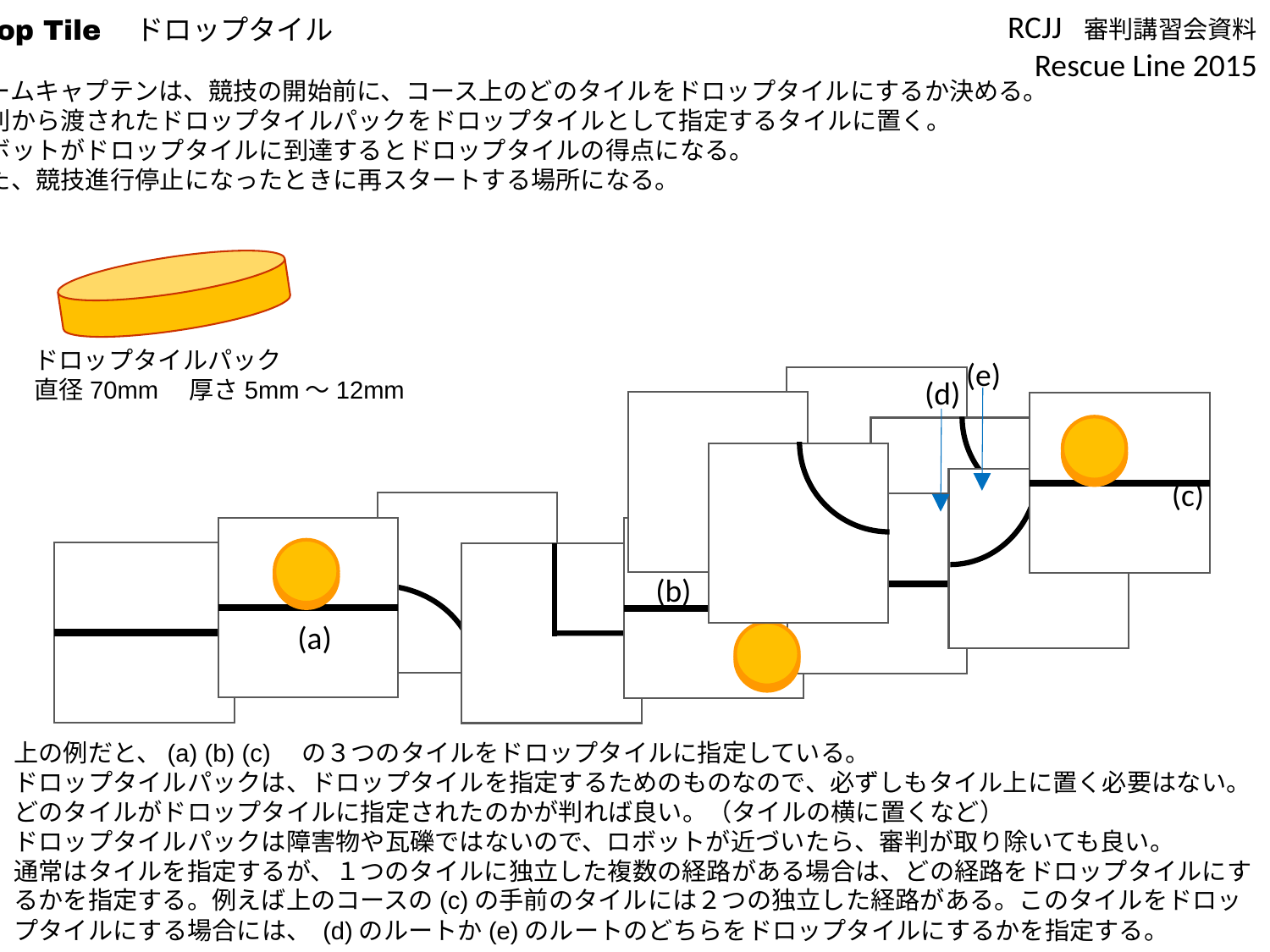

Drop Tile　ドロップタイル

チームキャプテンは、競技の開始前に、コース上のどのタイルをドロップタイルにするか決める。
審判から渡されたドロップタイルパックをドロップタイルとして指定するタイルに置く。
ロボットがドロップタイルに到達するとドロップタイルの得点になる。
また、競技進行停止になったときに再スタートする場所になる。

ドロップタイルパック
直径70mm　厚さ5mm～12mm

(e)

(d)

(c)

(b)
(a)

上の例だと、(a) (b) (c)　の３つのタイルをドロップタイルに指定している。
ドロップタイルパックは、ドロップタイルを指定するためのものなので、必ずしもタイル上に置く必要はない。どのタイルがドロップタイルに指定されたのかが判れば良い。（タイルの横に置くなど）
ドロップタイルパックは障害物や瓦礫ではないので、ロボットが近づいたら、審判が取り除いても良い。
通常はタイルを指定するが、１つのタイルに独立した複数の経路がある場合は、どの経路をドロップタイルにするかを指定する。例えば上のコースの(c)の手前のタイルには２つの独立した経路がある。このタイルをドロップタイルにする場合には、 (d)のルートか(e)のルートのどちらをドロップタイルにするかを指定する。